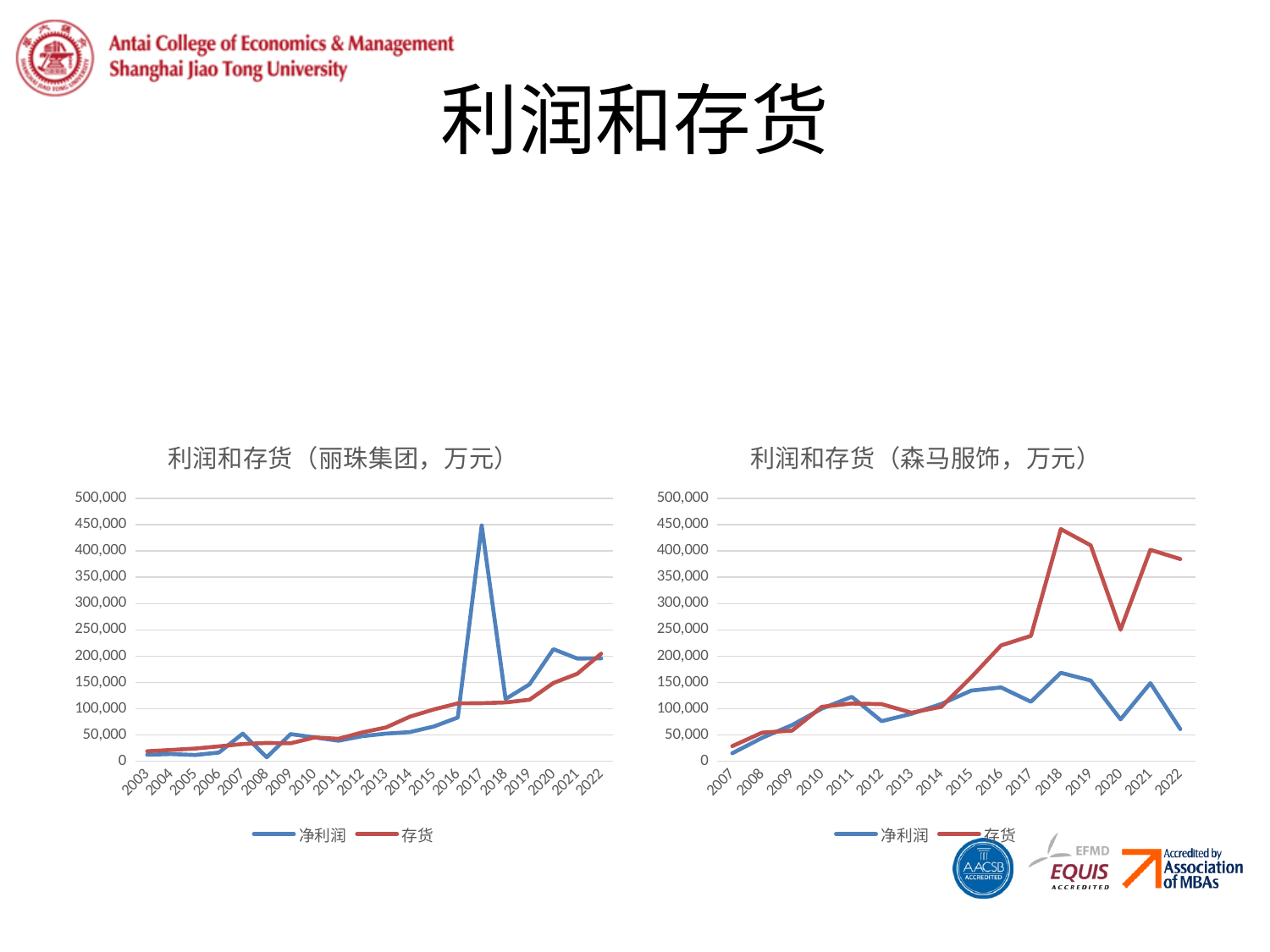

# 利润和存货

### Chart: 利润和存货（丽珠集团，万元）

| Category | 净利润 | 存货 |
|---|---|---|
| 2003 | 12146.69 | 18800.14 |
| 2004 | 13474.48 | 21261.75 |
| 2005 | 11627.19 | 23891.13 |
| 2006 | 16355.13 | 28121.08 |
| 2007 | 52338.09 | 32540.75 |
| 2008 | 7290.73 | 34607.52 |
| 2009 | 51379.42 | 33932.31 |
| 2010 | 45249.0 | 45021.44 |
| 2011 | 38779.84 | 42442.28 |
| 2012 | 47522.31 | 54649.8 |
| 2013 | 52398.65 | 64165.0 |
| 2014 | 55362.22 | 84747.98 |
| 2015 | 65956.34 | 98391.58 |
| 2016 | 82991.55 | 109919.94 |
| 2017 | 448770.24 | 110262.07 |
| 2018 | 118171.47 | 111700.72 |
| 2019 | 146157.76 | 116885.43 |
| 2020 | 213132.67 | 148779.64 |
| 2021 | 195210.12 | 166322.8 |
| 2022 | 195554.02 | 204534.16 |

### Chart: 利润和存货（森马服饰，万元）

| Category | 净利润 | 存货 |
|---|---|---|
| 2007 | 15004.78 | 28453.11 |
| 2008 | 44341.54 | 54263.11 |
| 2009 | 68621.04 | 58066.15 |
| 2010 | 100068.31 | 103449.02 |
| 2011 | 122342.07 | 109646.62 |
| 2012 | 76080.4 | 108487.21 |
| 2013 | 90182.14 | 92192.34 |
| 2014 | 108804.06 | 103428.78 |
| 2015 | 134256.37 | 159582.3 |
| 2016 | 140227.56 | 220312.32 |
| 2017 | 113047.44 | 238429.4 |
| 2018 | 168155.31 | 441749.34 |
| 2019 | 153390.06 | 410884.78 |
| 2020 | 79438.97 | 250106.8 |
| 2021 | 148458.12 | 402368.16 |
| 2022 | 60971.52 | 384740.55 |